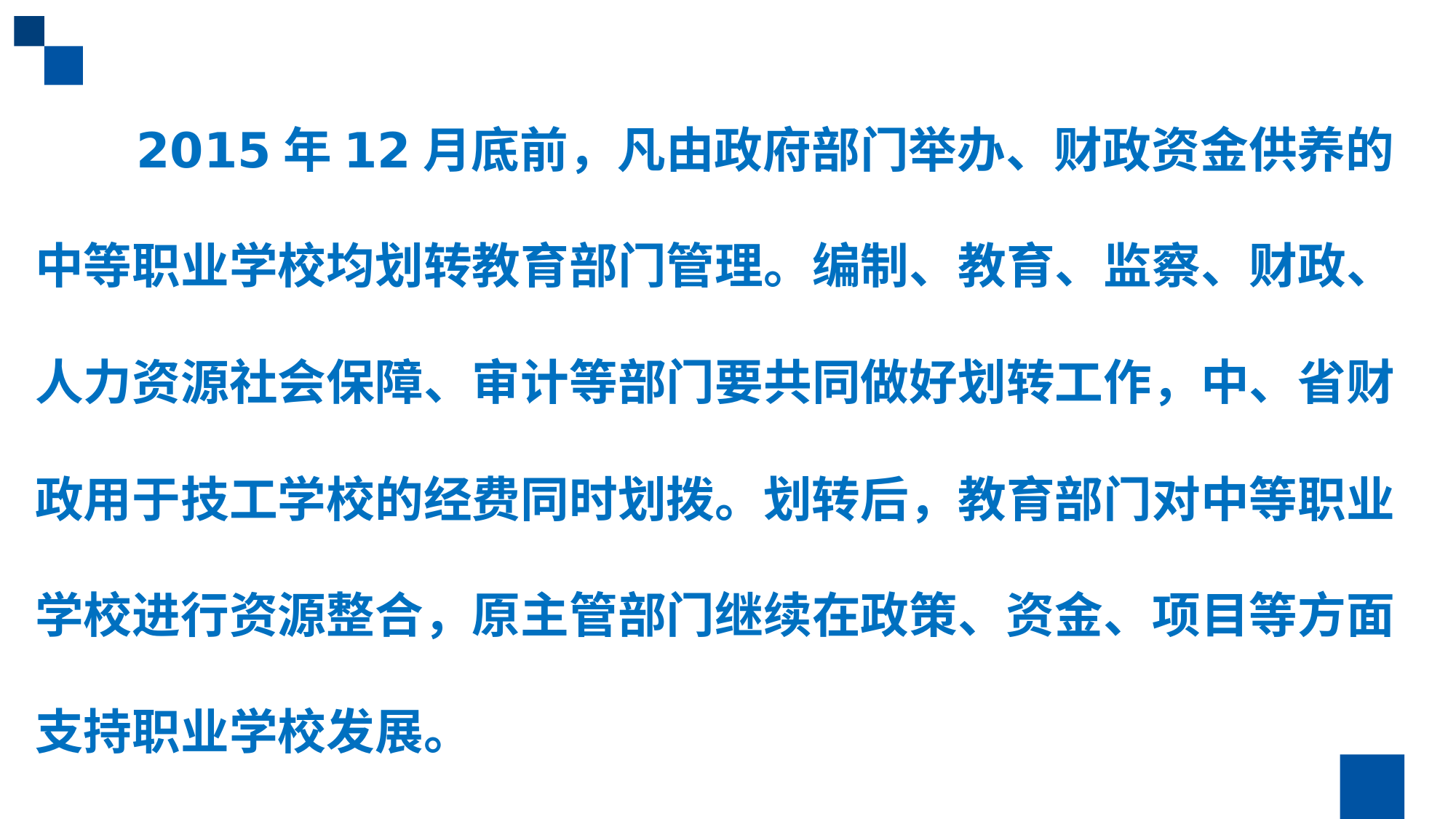

2015年12月底前，凡由政府部门举办、财政资金供养的中等职业学校均划转教育部门管理。编制、教育、监察、财政、人力资源社会保障、审计等部门要共同做好划转工作，中、省财政用于技工学校的经费同时划拨。划转后，教育部门对中等职业学校进行资源整合，原主管部门继续在政策、资金、项目等方面支持职业学校发展。

123